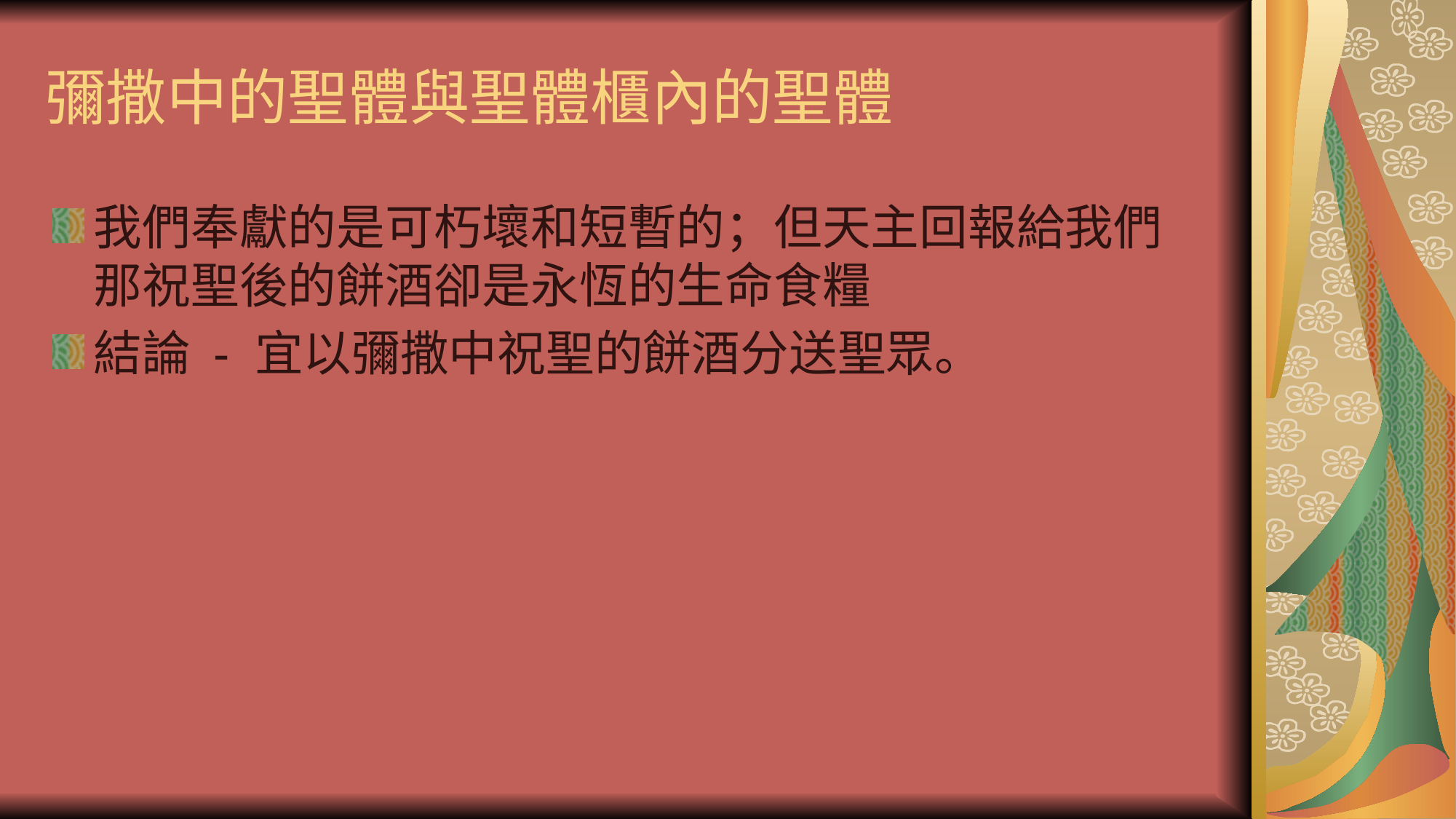

# 彌撒中的聖體與聖體櫃內的聖體
我們奉獻的是可朽壞和短暫的；但天主回報給我們那祝聖後的餅酒卻是永恆的生命食糧
結論 - 宜以彌撒中祝聖的餅酒分送聖眾。